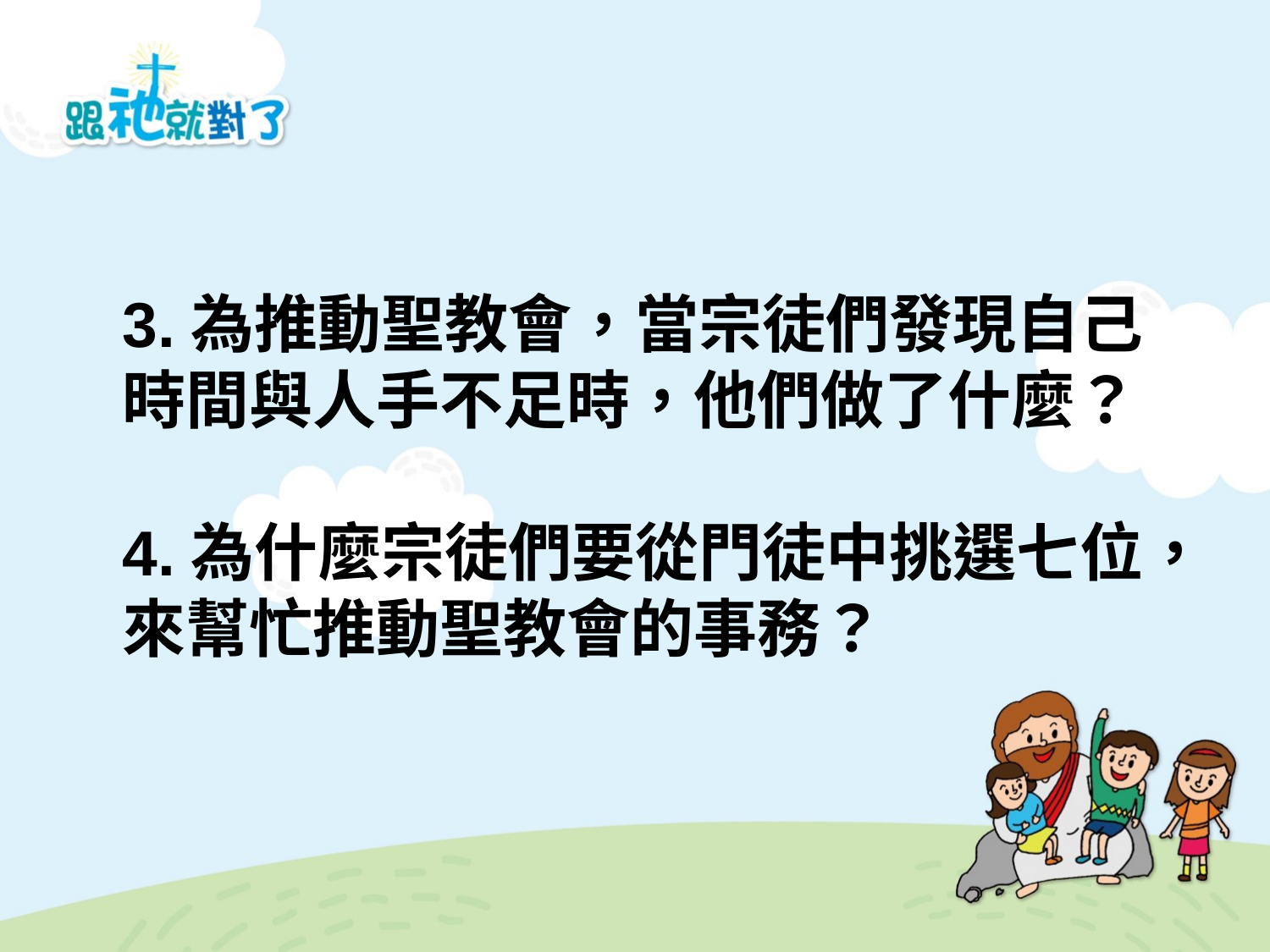

3.為推動聖教會，當宗徒們發現自己時間與人手不足時，他們做了什麼？

4.為什麼宗徒們要從門徒中挑選七位，來幫忙推動聖教會的事務？